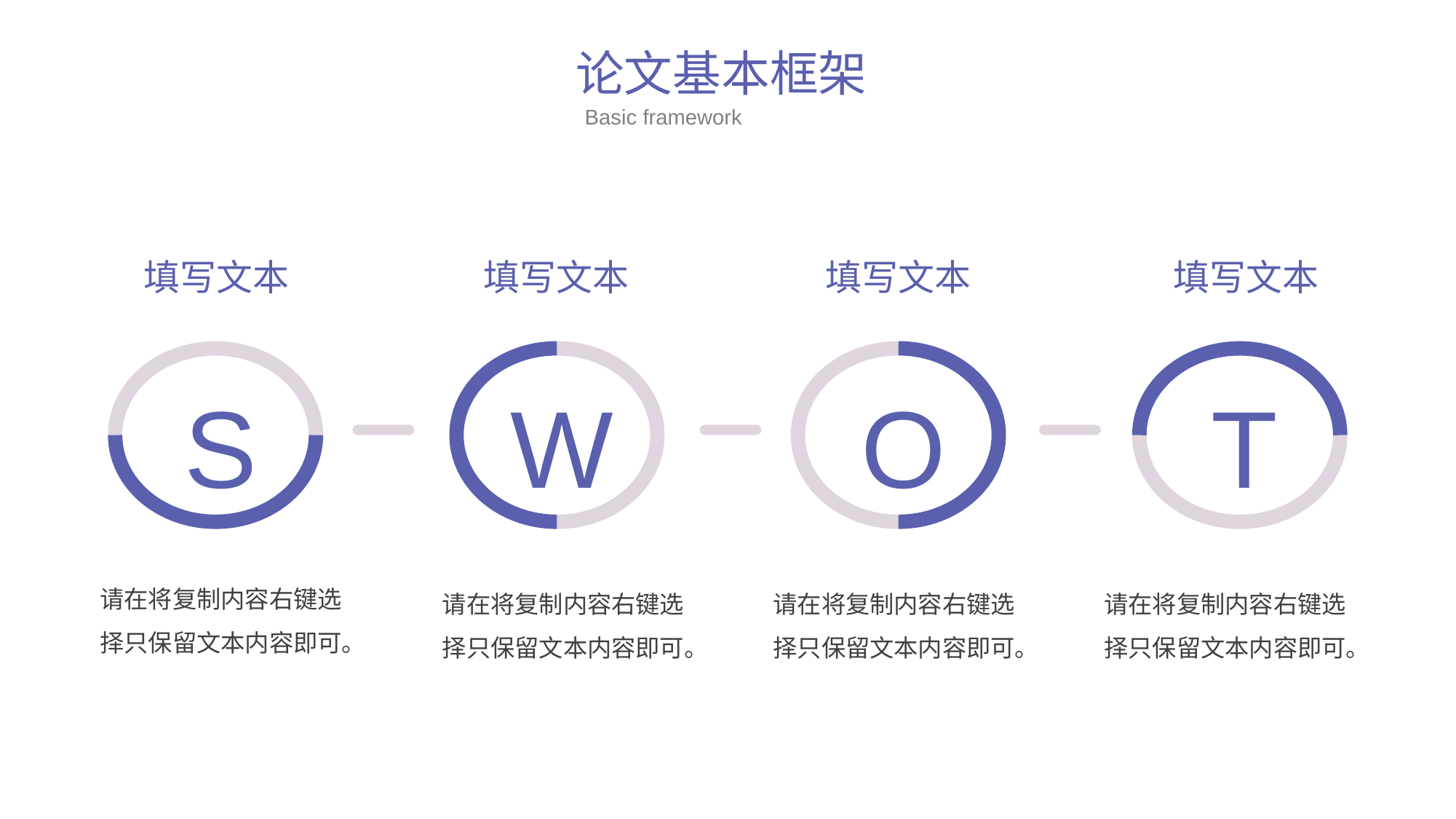

论文基本框架
Basic framework
填写文本
填写文本
填写文本
填写文本

S
W
O
T

请在将复制内容右键选择只保留文本内容即可。
请在将复制内容右键选择只保留文本内容即可。
请在将复制内容右键选择只保留文本内容即可。
请在将复制内容右键选择只保留文本内容即可。